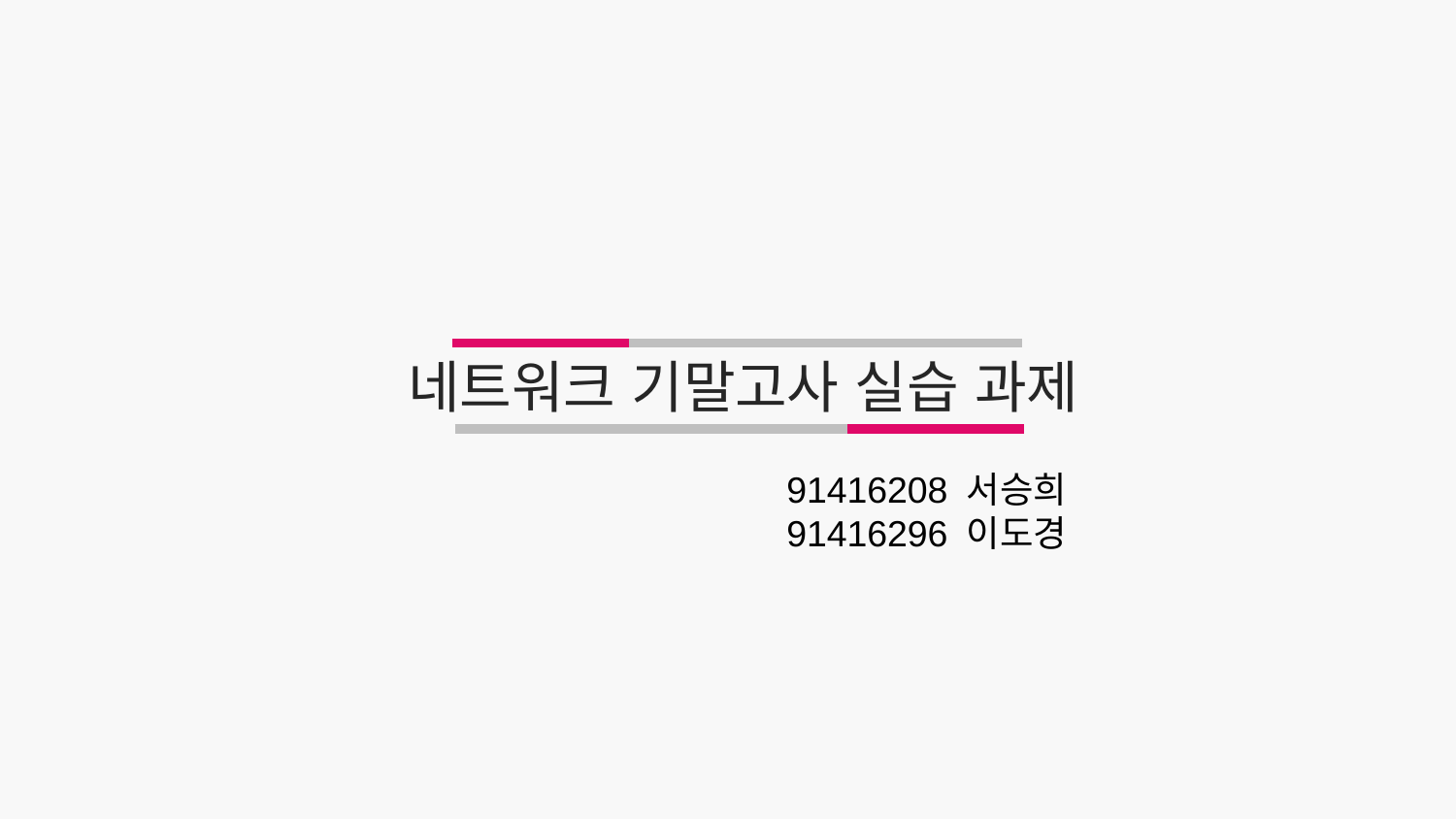

네트워크 기말고사 실습 과제
91416208 서승희
91416296 이도경